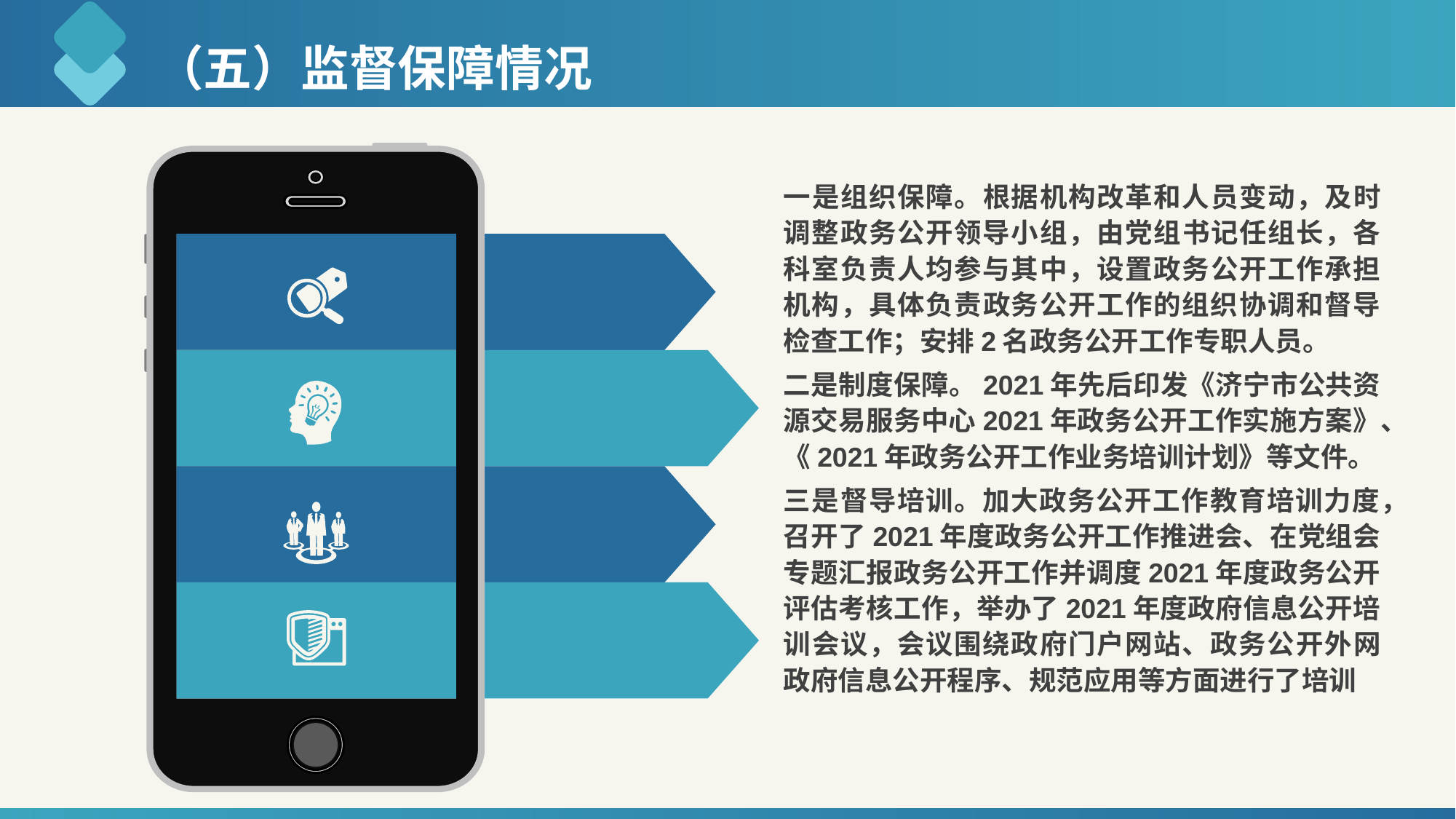

# （五）监督保障情况

一是组织保障。根据机构改革和人员变动，及时调整政务公开领导小组，由党组书记任组长，各科室负责人均参与其中，设置政务公开工作承担机构，具体负责政务公开工作的组织协调和督导检查工作；安排2名政务公开工作专职人员。
二是制度保障。2021年先后印发《济宁市公共资源交易服务中心2021年政务公开工作实施方案》、《2021年政务公开工作业务培训计划》等文件。
三是督导培训。加大政务公开工作教育培训力度，召开了2021年度政务公开工作推进会、在党组会专题汇报政务公开工作并调度2021年度政务公开评估考核工作，举办了2021年度政府信息公开培训会议，会议围绕政府门户网站、政务公开外网政府信息公开程序、规范应用等方面进行了培训